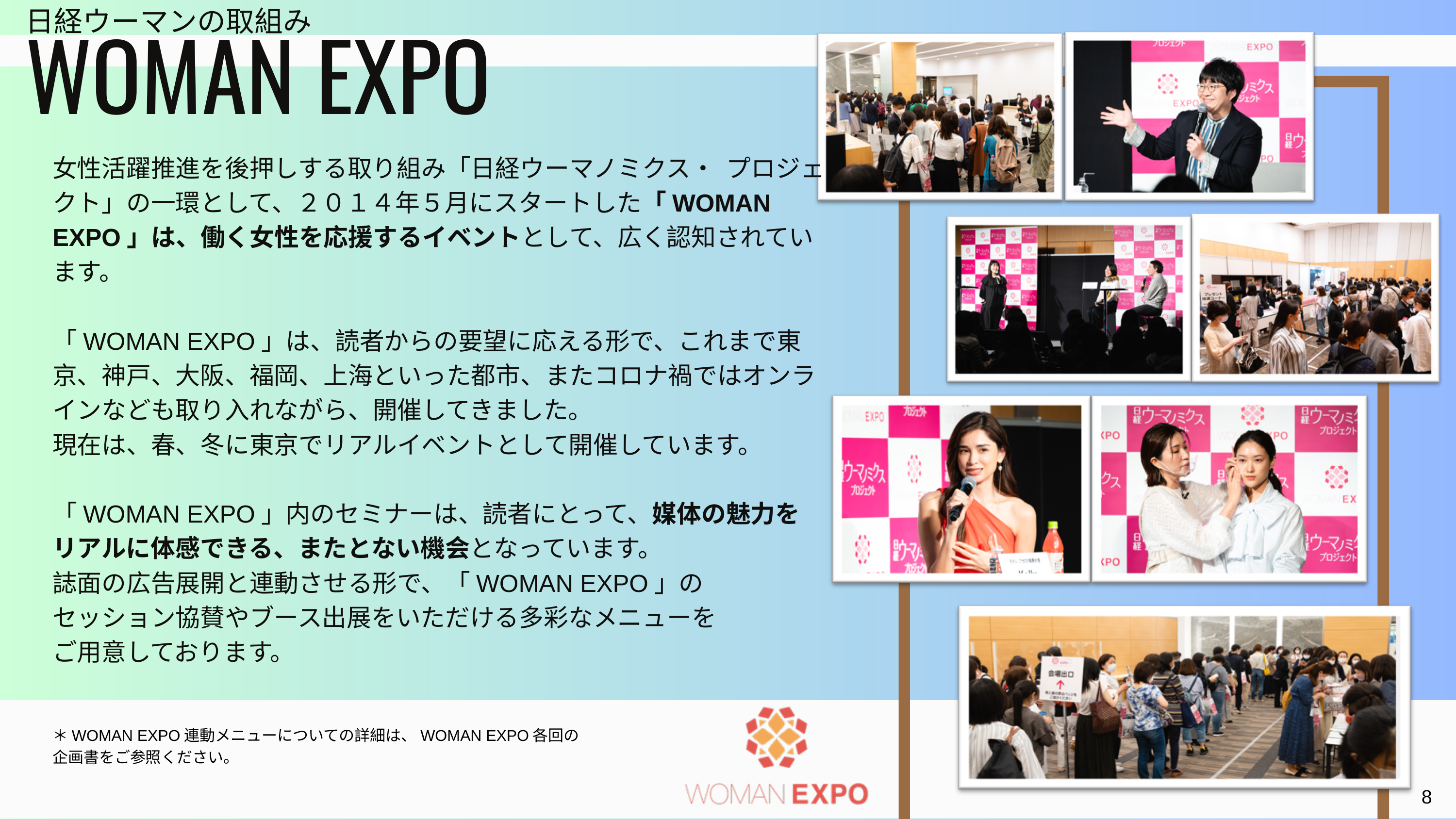

日経ウーマンの取組み
WOMAN EXPO

女性活躍推進を後押しする取り組み「日経ウーマノミクス・  プロジェクト」の一環として、２０１４年５月にスタートした「WOMAN EXPO」は、働く女性を応援するイベントとして、広く認知されています。

「WOMAN EXPO」は、読者からの要望に応える形で、これまで東京、神戸、大阪、福岡、上海といった都市、またコロナ禍ではオンラインなども取り入れながら、開催してきました。
現在は、春、冬に東京でリアルイベントとして開催しています。

「WOMAN EXPO」内のセミナーは、読者にとって、媒体の魅力を
リアルに体感できる、またとない機会となっています。
誌面の広告展開と連動させる形で、「WOMAN EXPO」の
セッション協賛やブース出展をいただける多彩なメニューを
ご用意しております。

＊WOMAN EXPO連動メニューについての詳細は、WOMAN EXPO各回の企画書をご参照ください。
8